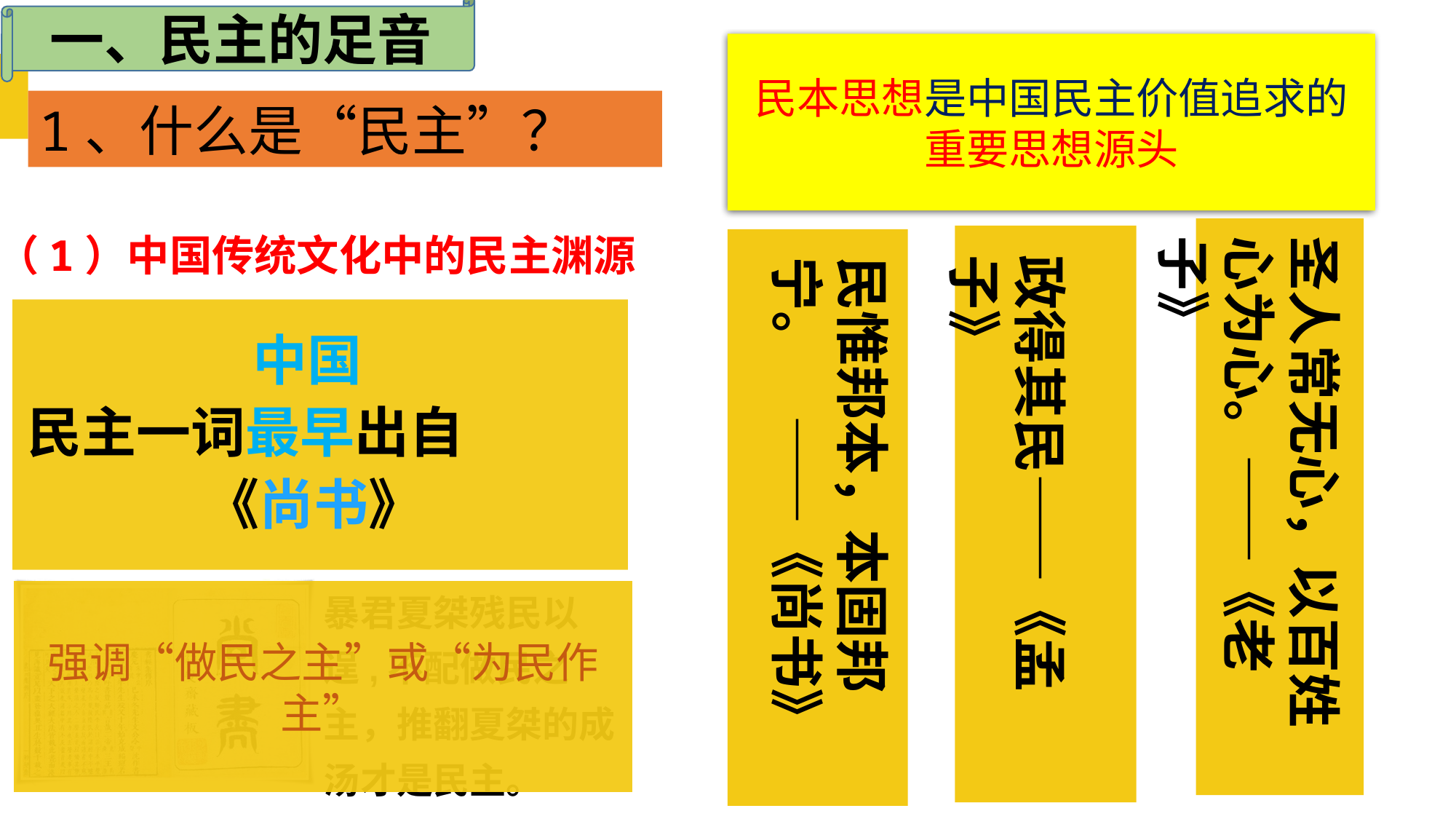

一、民主的足音
民本思想是中国民主价值追求的
重要思想源头

1、什么是“民主”？

（1）中国传统文化中的民主渊源

圣人常无心，以百姓心为心。——《老子》

政得其民——《孟子》
民惟邦本，本固邦宁。    ——《尚书》

      中国
民主一词最早出自
       《尚书》
暴君夏桀残民以逞,不配做民之主，推翻夏桀的成汤才是民主。

强调“做民之主”或“为民作主”